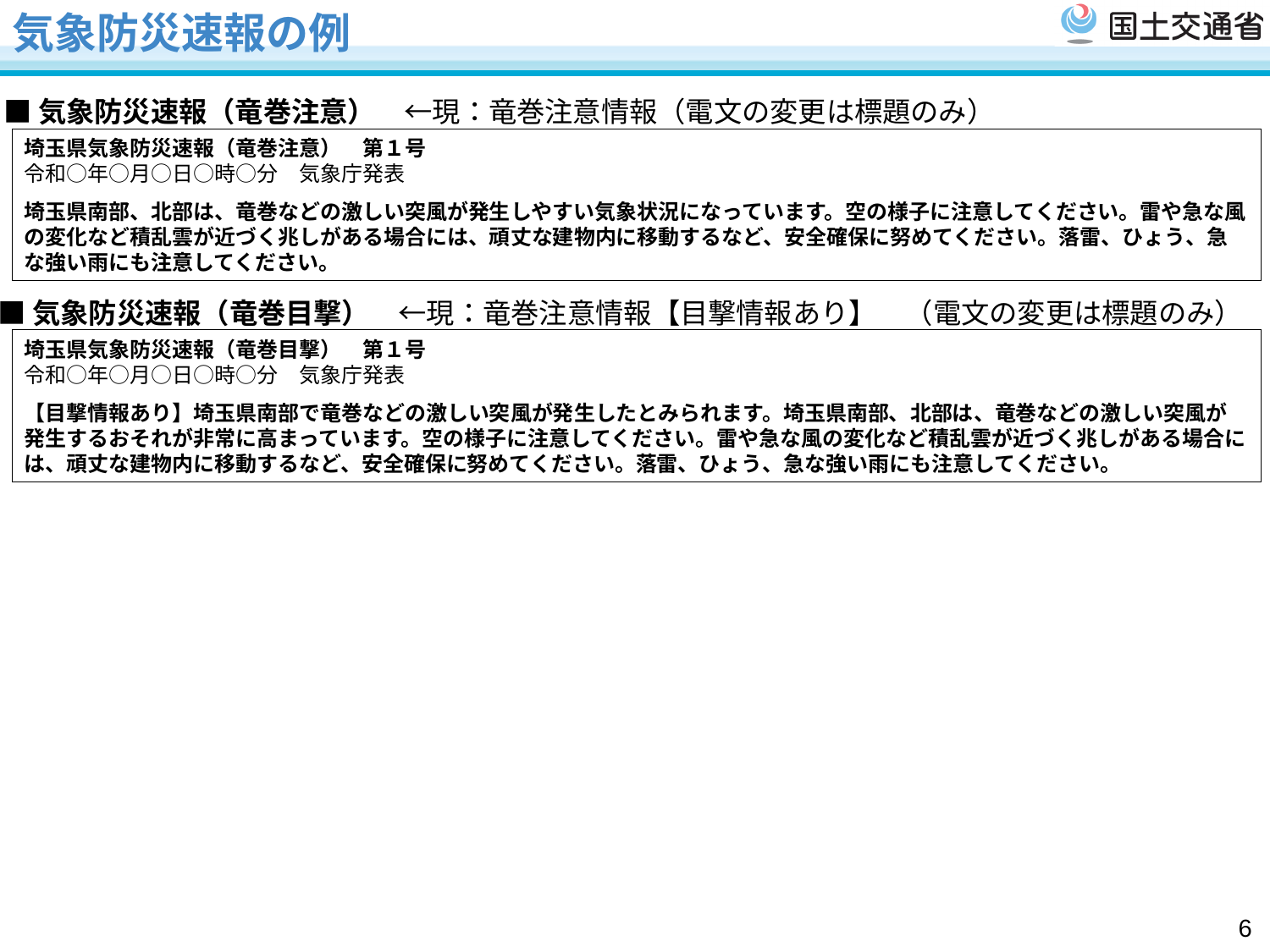

気象防災速報の例
■気象防災速報（竜巻注意）　←現：竜巻注意情報（電文の変更は標題のみ）
埼玉県気象防災速報（竜巻注意）　第１号
令和○年○月○日○時○分　気象庁発表

埼玉県南部、北部は、竜巻などの激しい突風が発生しやすい気象状況になっています。空の様子に注意してください。雷や急な風の変化など積乱雲が近づく兆しがある場合には、頑丈な建物内に移動するなど、安全確保に努めてください。落雷、ひょう、急な強い雨にも注意してください。
■気象防災速報（竜巻目撃）　←現：竜巻注意情報【目撃情報あり】　（電文の変更は標題のみ）
埼玉県気象防災速報（竜巻目撃）　第１号
令和○年○月○日○時○分　気象庁発表

【目撃情報あり】埼玉県南部で竜巻などの激しい突風が発生したとみられます。埼玉県南部、北部は、竜巻などの激しい突風が発生するおそれが非常に高まっています。空の様子に注意してください。雷や急な風の変化など積乱雲が近づく兆しがある場合には、頑丈な建物内に移動するなど、安全確保に努めてください。落雷、ひょう、急な強い雨にも注意してください。